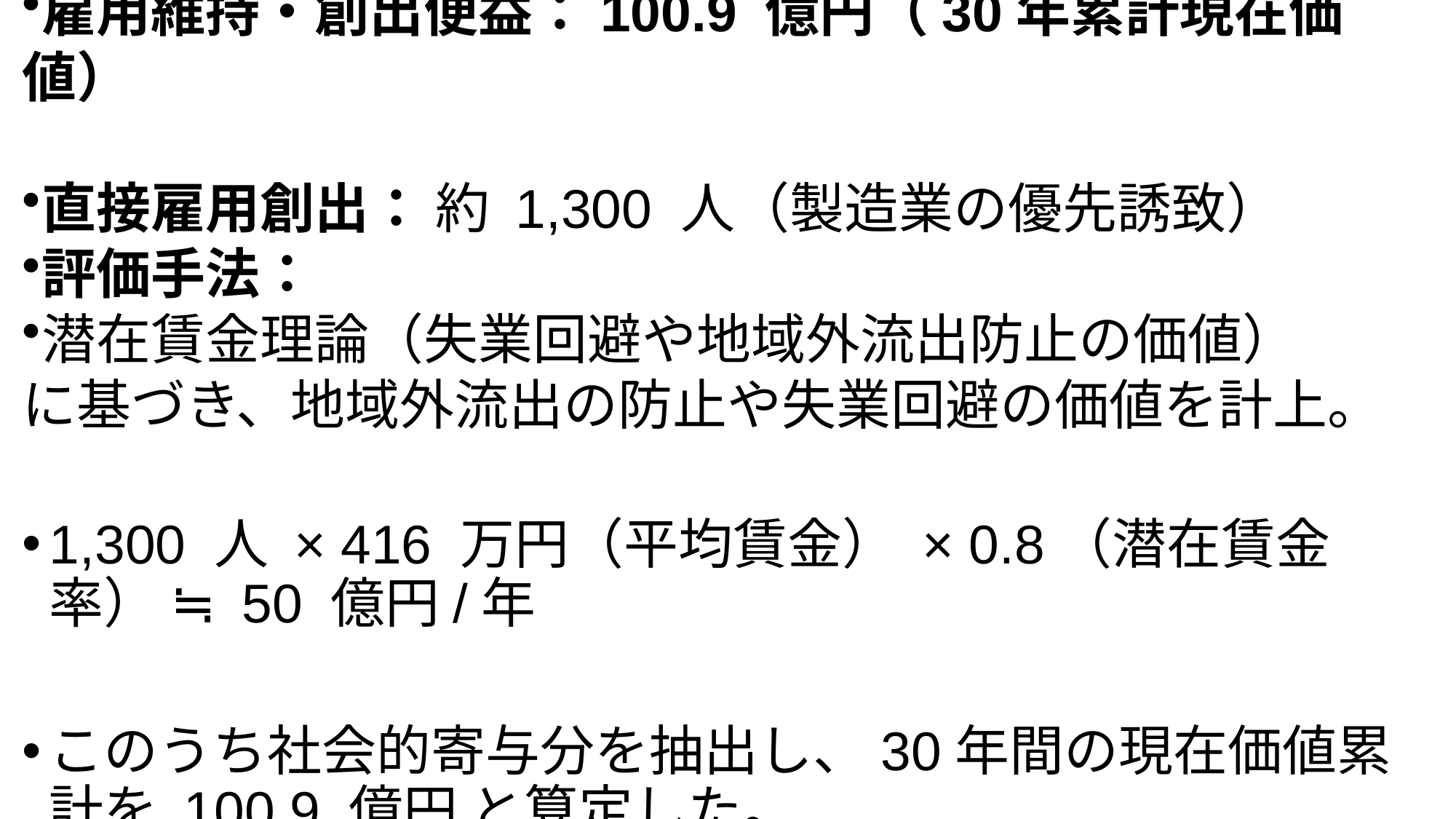

雇用維持・創出便益：100.9 億円（30年累計現在価値）

直接雇用創出： 約 1,300 人（製造業の優先誘致）
評価手法：
潜在賃金理論（失業回避や地域外流出防止の価値）
に基づき、地域外流出の防止や失業回避の価値を計上。

1,300 人 × 416 万円（平均賃金） × 0.8（潜在賃金率） ≒ 50 億円/年

このうち社会的寄与分を抽出し、30年間の現在価値累計を 100.9 億円 と算定した。